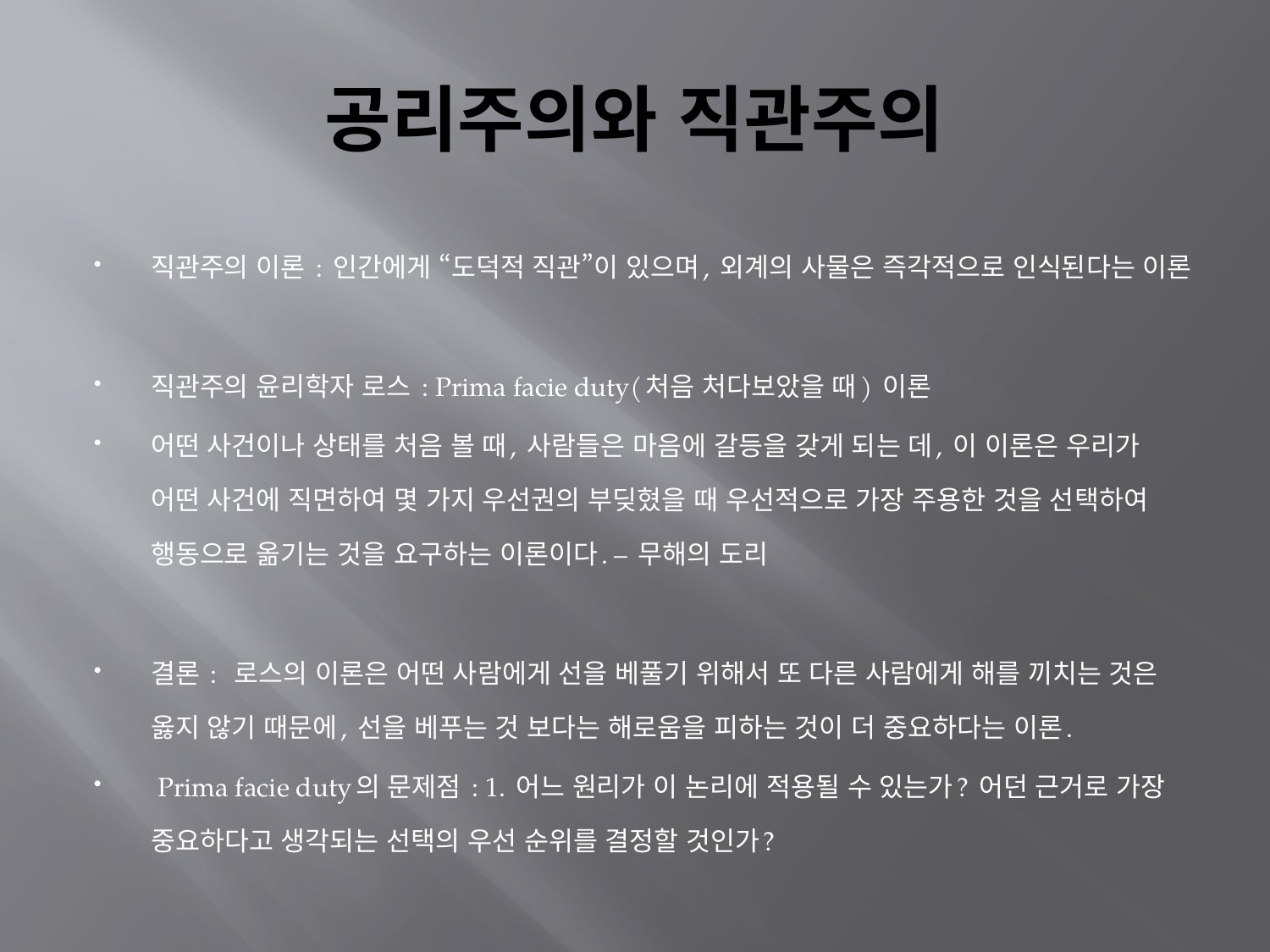

# 공리주의와 직관주의
직관주의 이론 : 인간에게 “도덕적 직관”이 있으며, 외계의 사물은 즉각적으로 인식된다는 이론

직관주의 윤리학자 로스 : Prima facie duty(처음 처다보았을 때) 이론
어떤 사건이나 상태를 처음 볼 때, 사람들은 마음에 갈등을 갖게 되는 데, 이 이론은 우리가 어떤 사건에 직면하여 몇 가지 우선권의 부딪혔을 때 우선적으로 가장 주용한 것을 선택하여 행동으로 옮기는 것을 요구하는 이론이다. – 무해의 도리

결론 :  로스의 이론은 어떤 사람에게 선을 베풀기 위해서 또 다른 사람에게 해를 끼치는 것은 옳지 않기 때문에, 선을 베푸는 것 보다는 해로움을 피하는 것이 더 중요하다는 이론.
 Prima facie duty의 문제점 : 1. 어느 원리가 이 논리에 적용될 수 있는가? 어던 근거로 가장 중요하다고 생각되는 선택의 우선 순위를 결정할 것인가?